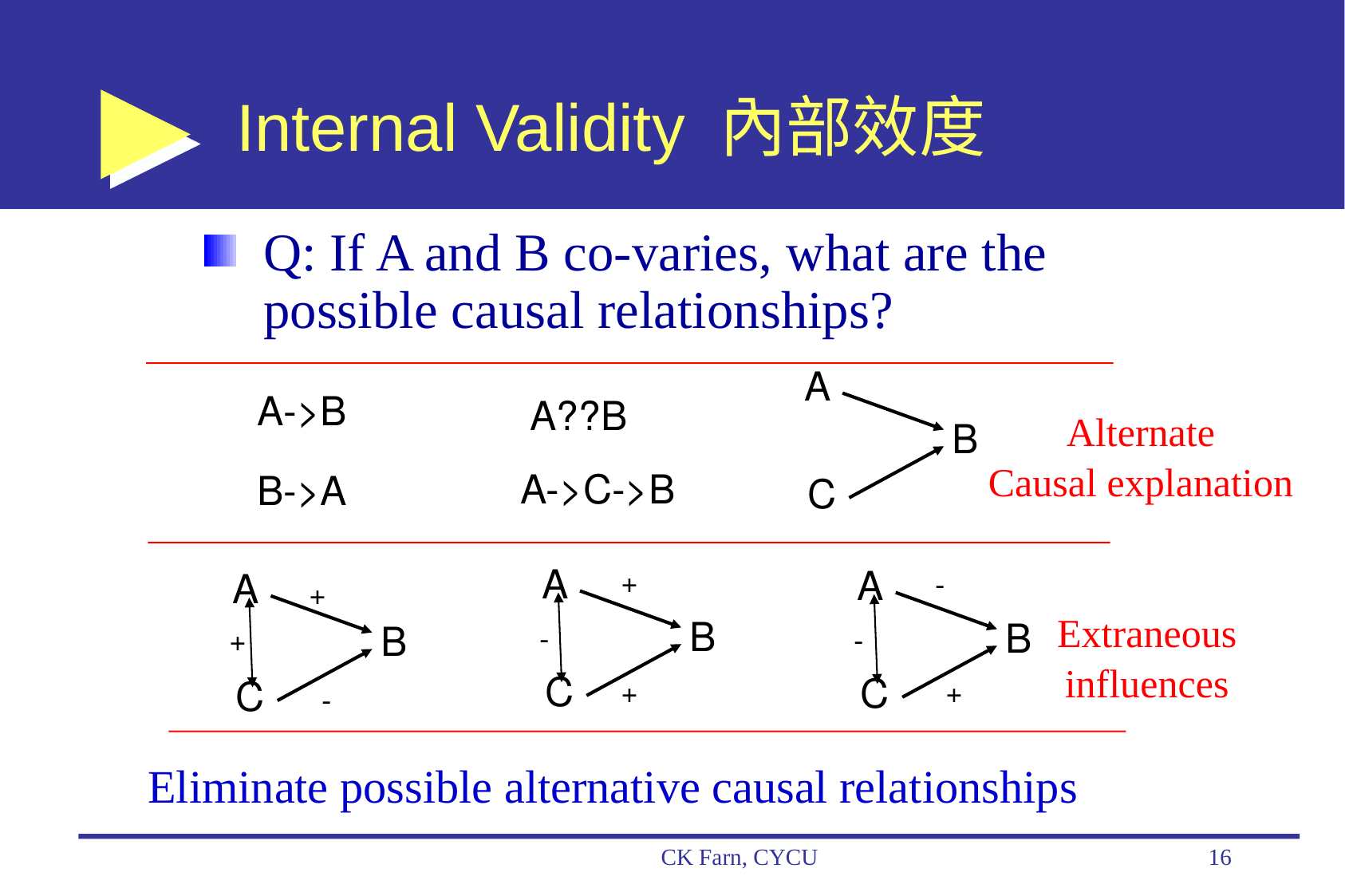

# Internal Validity 內部效度
Q: If A and B co-varies, what are the possible causal relationships?

A
A->B

A??B
Alternate
Causal explanation
B

A->C->B
B->A
C

A
A
+
A
-
+

Extraneous
influences
B
B
B
-
+
-

C
C
C
+
+
-

Eliminate possible alternative causal relationships
CK Farn, CYCU
16